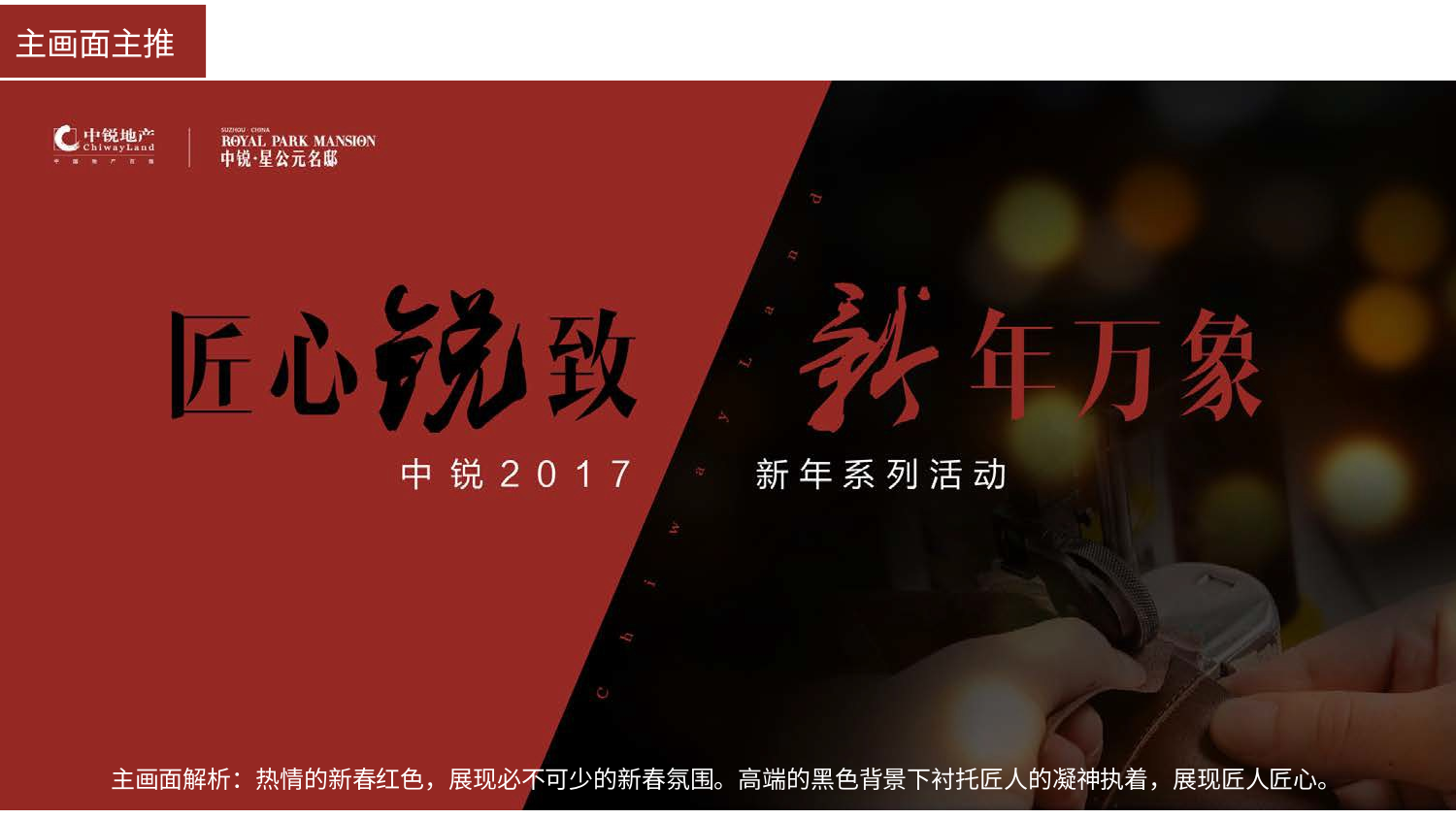

# 主画面主推

主画面解析：热情的新春红色，展现必不可少的新春氛围。高端的黑色背景下衬托匠人的凝神执着，展现匠人匠心。